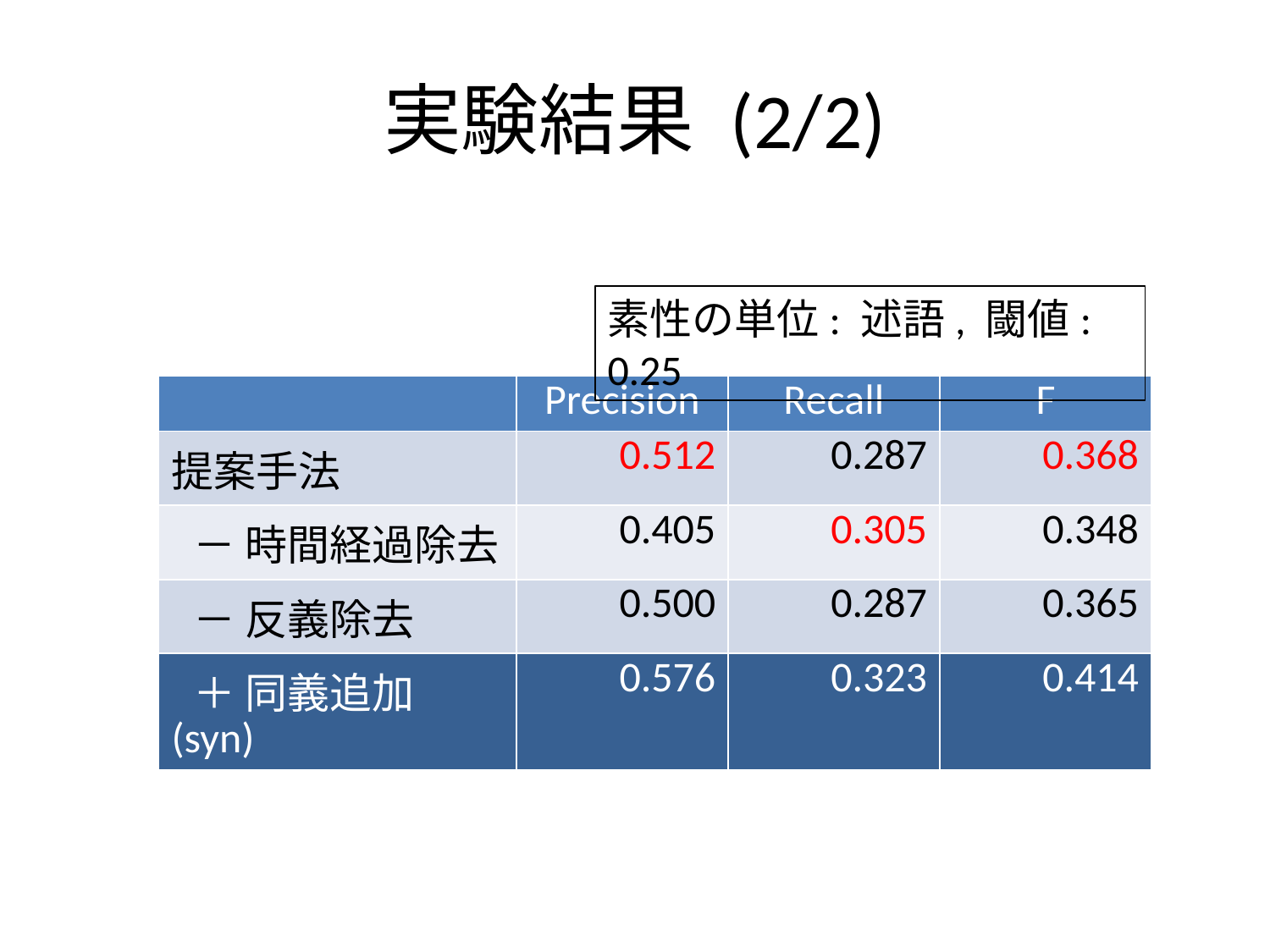

# 実験結果 (2/2)
素性の単位: 述語, 閾値: 0.25
|  | Precision | Recall | F |
| --- | --- | --- | --- |
| 提案手法 | 0.512 | 0.287 | 0.368 |
| － 時間経過除去 | 0.405 | 0.305 | 0.348 |
| － 反義除去 | 0.500 | 0.287 | 0.365 |
| ＋ 同義追加 (syn) | 0.576 | 0.323 | 0.414 |